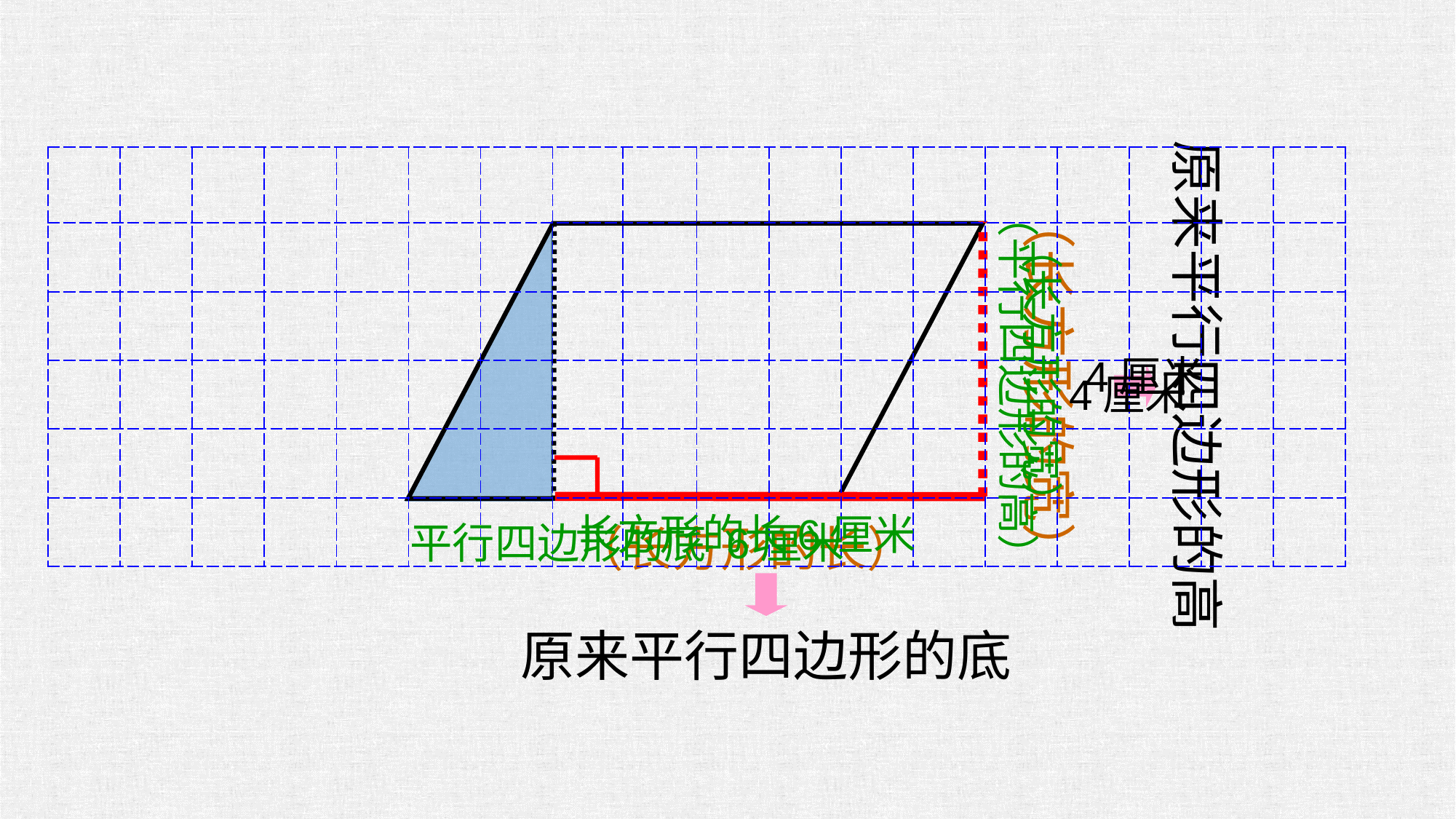

原来平行四边形的高
|  |  |  |  |  |  |  |  |  |  |  |  |  |  |  |  |  |  |
| --- | --- | --- | --- | --- | --- | --- | --- | --- | --- | --- | --- | --- | --- | --- | --- | --- | --- |
|  |  |  |  |  |  |  |  |  |  |  |  |  |  |  |  |  |  |
|  |  |  |  |  |  |  |  |  |  |  |  |  |  |  |  |  |  |
|  |  |  |  |  |  |  |  |  |  |  |  |  |  |  |  |  |  |
|  |  |  |  |  |  |  |  |  |  |  |  |  |  |  |  |  |  |
|  |  |  |  |  |  |  |  |  |  |  |  |  |  |  |  |  |  |
（长方形的宽）
（平行四边形的高）
4厘米

（长方形的宽）
4厘米

长方形的长6厘米
平行四边形的底 6厘米
（长方形的长）

原来平行四边形的底